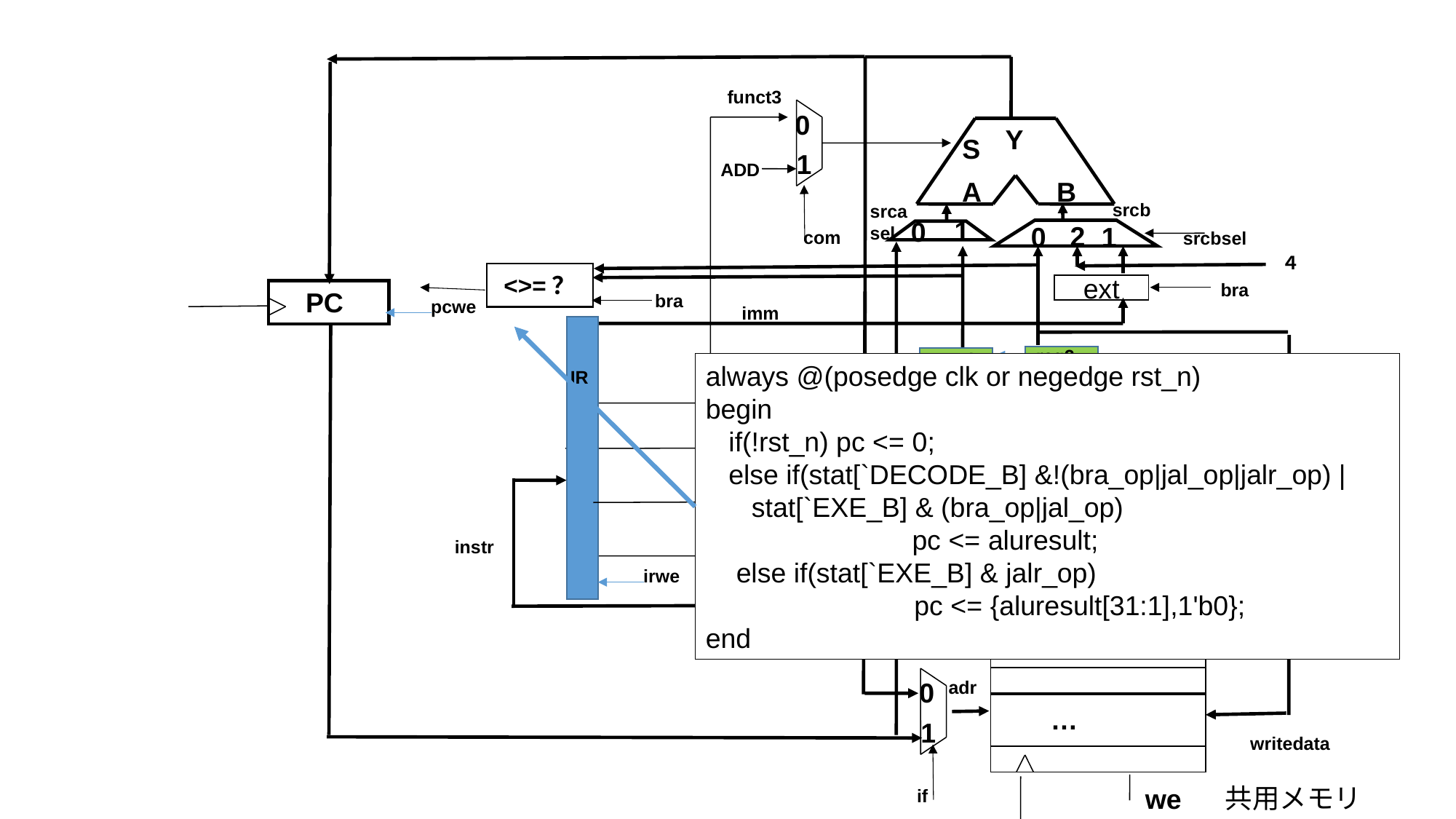

funct3

0

Y

S
1

ADD

A
B
srcb
srca
sel

1
0
2
0
1

com

srcbsel

４

<>=？
bra
ext
PC

bra
pcwe

imm

reg2
reg1
regwe

always @(posedge clk or negedge rst_n)
begin
   if(!rst_n) pc <= 0;
   else if(stat[`DECODE_B] &!(bra_op|jal_op|jalr_op) |
      stat[`EXE_B] & (bra_op|jal_op)
                           pc <= aluresult;
    else if(stat[`EXE_B] & jalr_op)
	             pc <= {aluresult[31:1],1'b0};
end
IR

rs1

rs2

rd
clk
result

rwe

0
1
2

resultsel

aluresult_

instr

irwe
readdata

regalu

regaluwe

0
adr

…
1

writedata

共用メモリ

we
 if